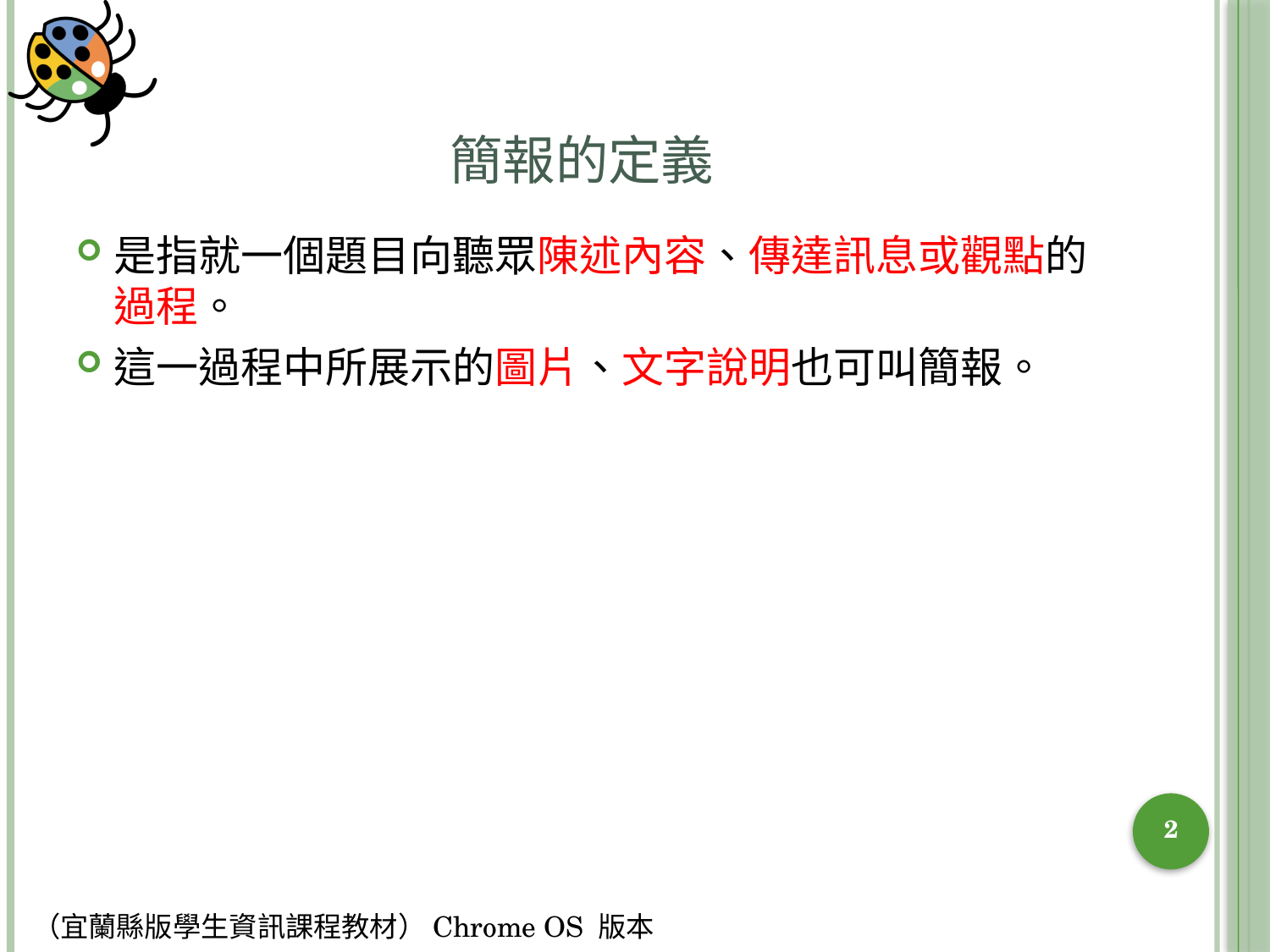

# 簡報的定義
是指就一個題目向聽眾陳述內容、傳達訊息或觀點的過程。
這一過程中所展示的圖片、文字說明也可叫簡報。
2